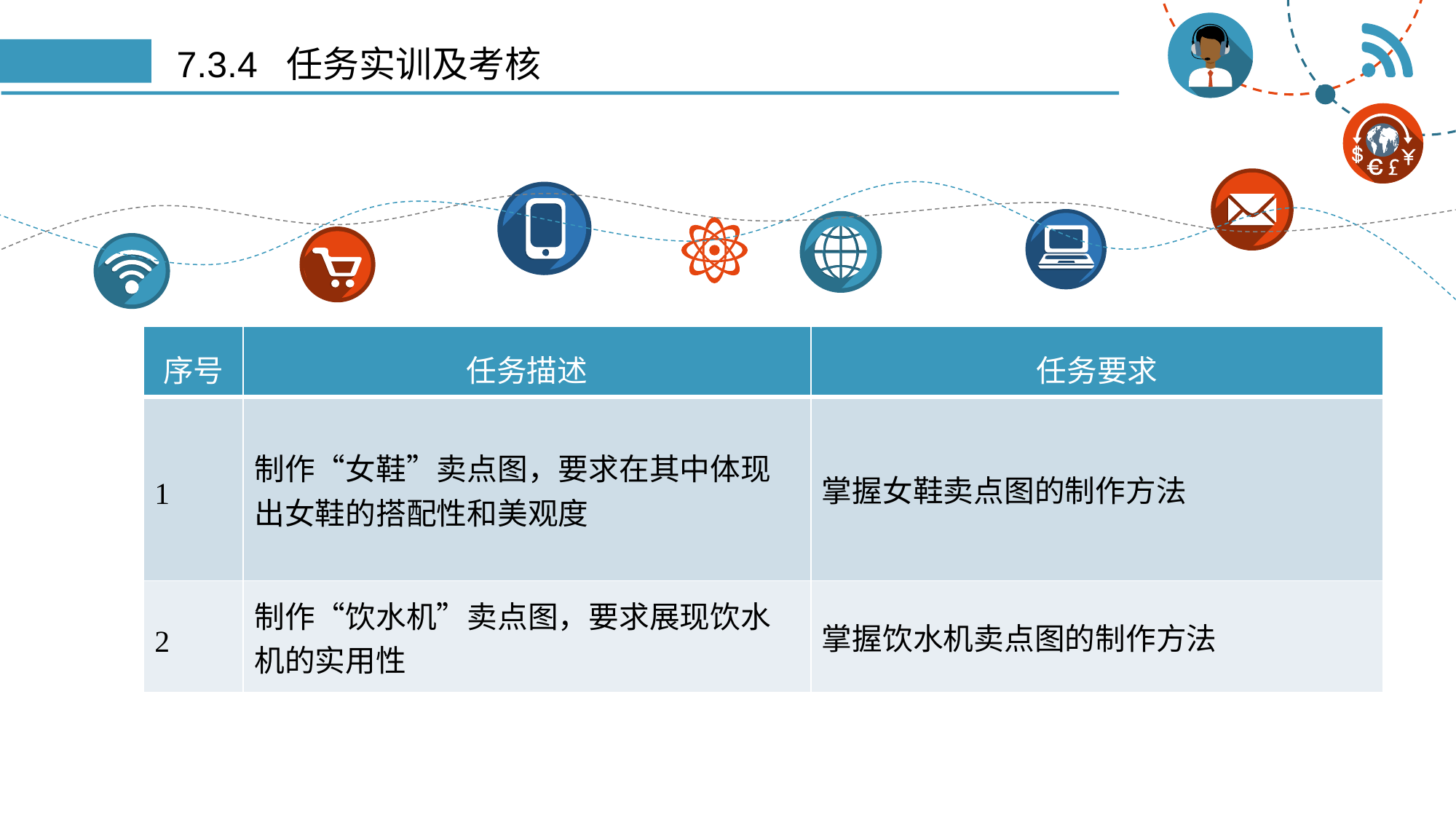

# 7.3.4  任务实训及考核

| 序号 | 任务描述 | 任务要求 |
| --- | --- | --- |
| 1 | 制作“女鞋”卖点图，要求在其中体现 出女鞋的搭配性和美观度 | 掌握女鞋卖点图的制作方法 |
| 2 | 制作“饮水机”卖点图，要求展现饮水 机的实用性 | 掌握饮水机卖点图的制作方法 |